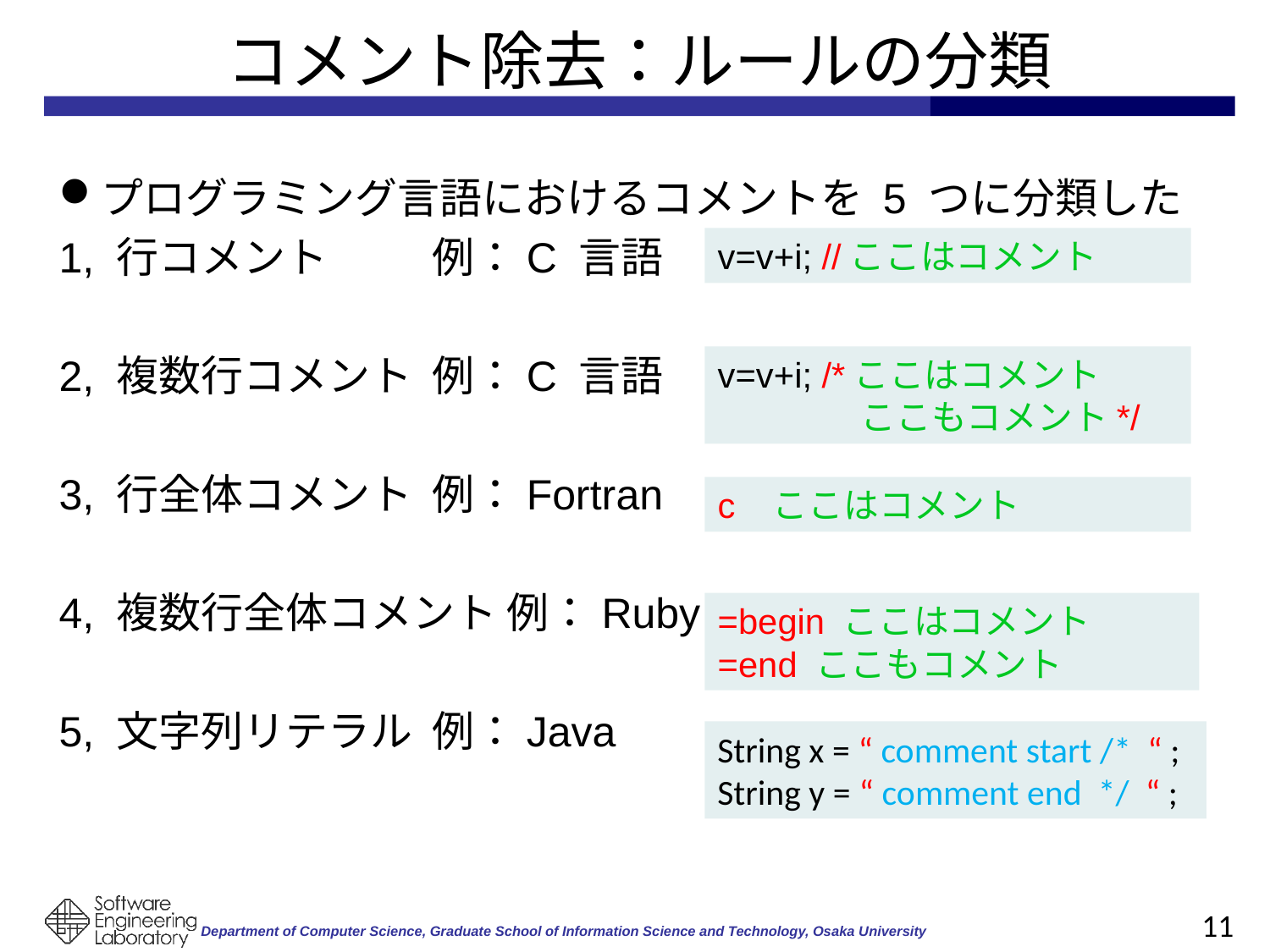

# コメント除去：ルールの分類
プログラミング言語におけるコメントを 5 つに分類した
1, 行コメント　　  例：C 言語

2, 複数行コメント  例：C 言語

3, 行全体コメント  例：Fortran

4, 複数行全体コメント 例：Ruby

5, 文字列リテラル  例：Java

v=v+i; //ここはコメント
v=v+i; /*ここはコメント
	 ここもコメント*/
c   ここはコメント
=begin ここはコメント
=end ここもコメント
String x = “ comment start /*  “ ;
String y = “ comment end  */  “ ;
11